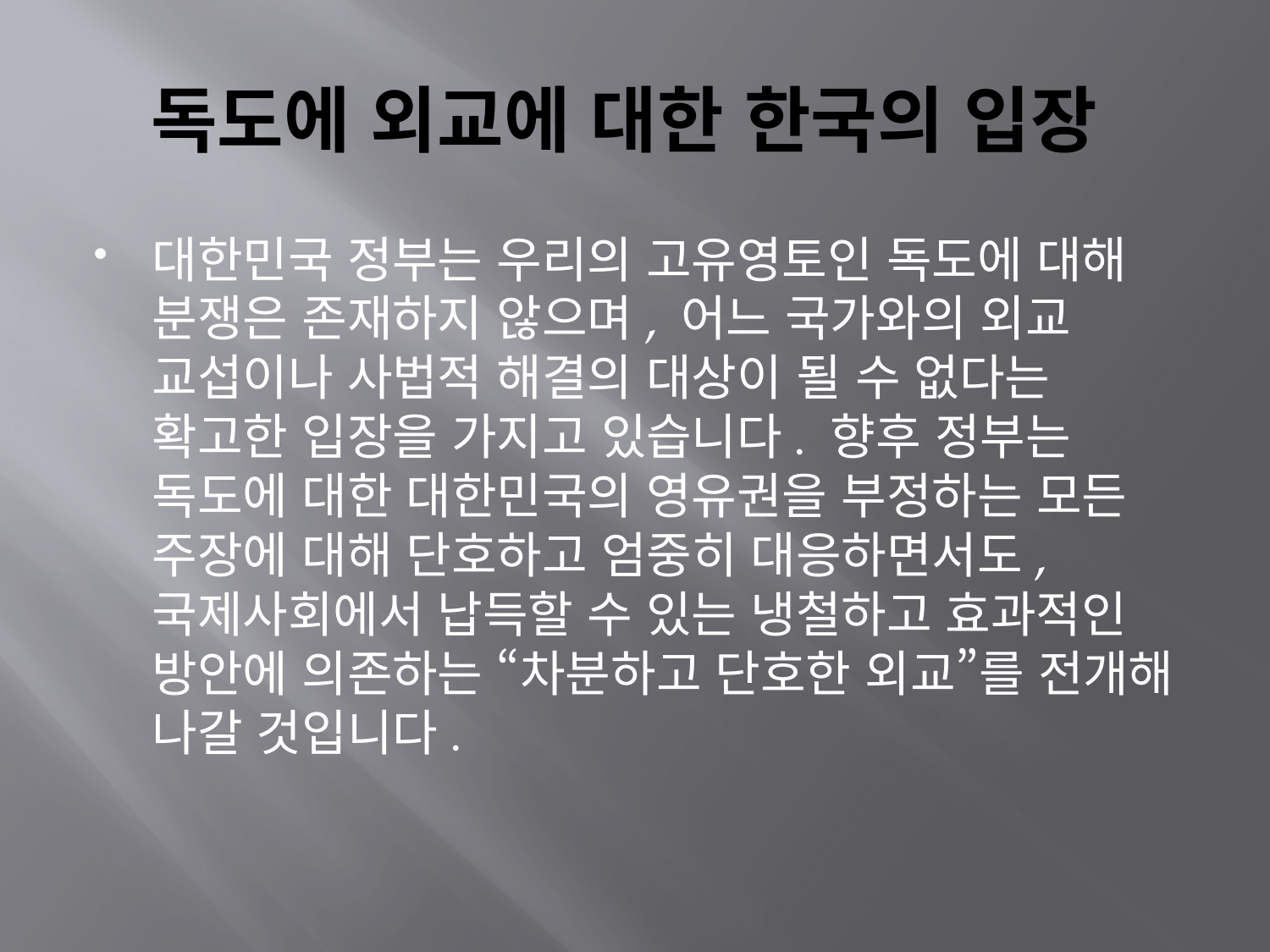

# 독도에 외교에 대한 한국의 입장
대한민국 정부는 우리의 고유영토인 독도에 대해 분쟁은 존재하지 않으며, 어느 국가와의 외교 교섭이나 사법적 해결의 대상이 될 수 없다는 확고한 입장을 가지고 있습니다. 향후 정부는 독도에 대한 대한민국의 영유권을 부정하는 모든 주장에 대해 단호하고 엄중히 대응하면서도, 국제사회에서 납득할 수 있는 냉철하고 효과적인 방안에 의존하는 “차분하고 단호한 외교”를 전개해 나갈 것입니다.